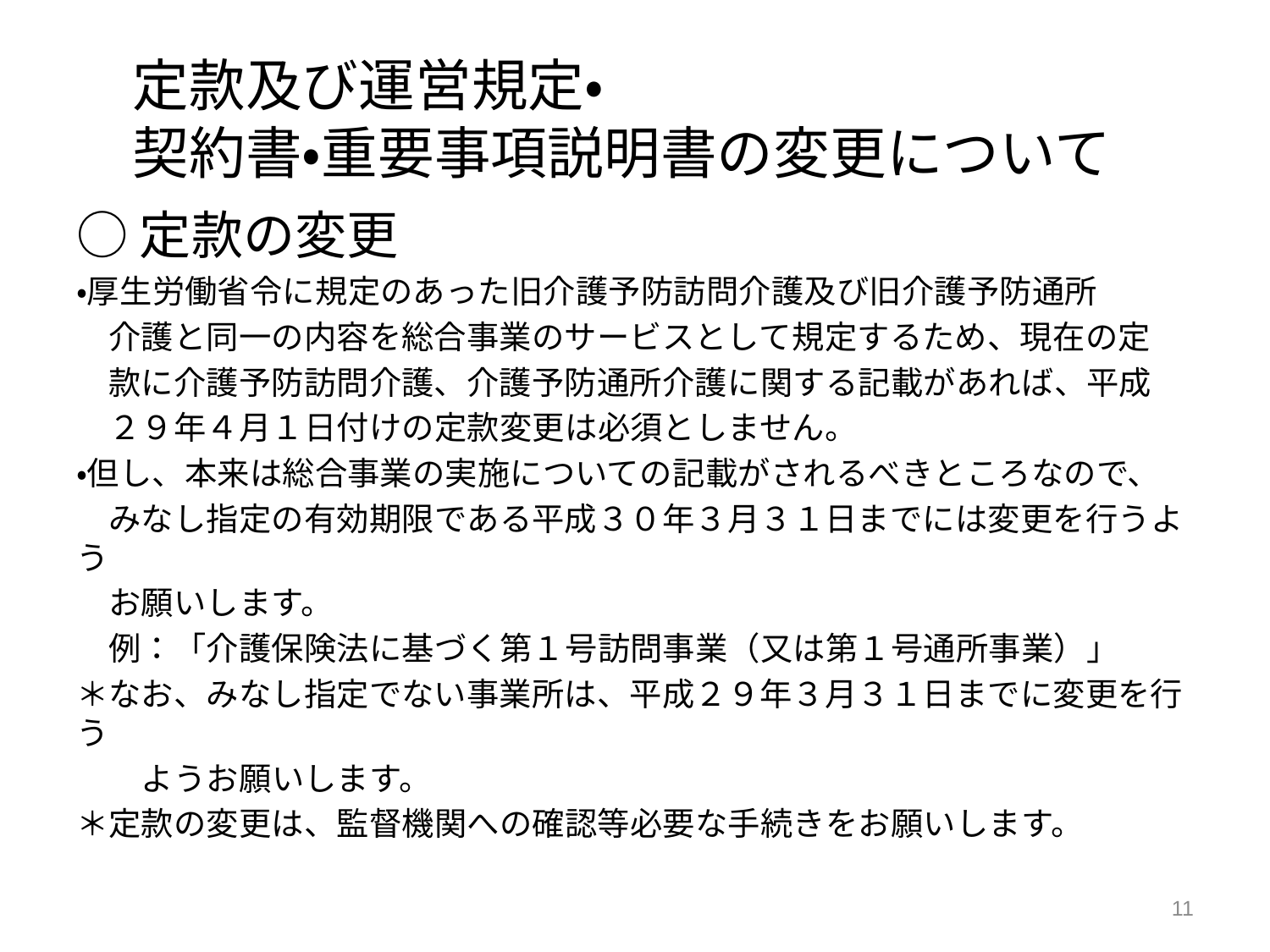

# 定款及び運営規定・ 　契約書・重要事項説明書の変更について
○定款の変更
・厚生労働省令に規定のあった旧介護予防訪問介護及び旧介護予防通所
　介護と同一の内容を総合事業のサービスとして規定するため、現在の定
　款に介護予防訪問介護、介護予防通所介護に関する記載があれば、平成
　２９年４月１日付けの定款変更は必須としません。
・但し、本来は総合事業の実施についての記載がされるべきところなので、
　みなし指定の有効期限である平成３０年３月３１日までには変更を行うよう
　お願いします。
　例：「介護保険法に基づく第１号訪問事業（又は第１号通所事業）」
＊なお、みなし指定でない事業所は、平成２９年３月３１日までに変更を行う
　　ようお願いします。
＊定款の変更は、監督機関への確認等必要な手続きをお願いします。
11